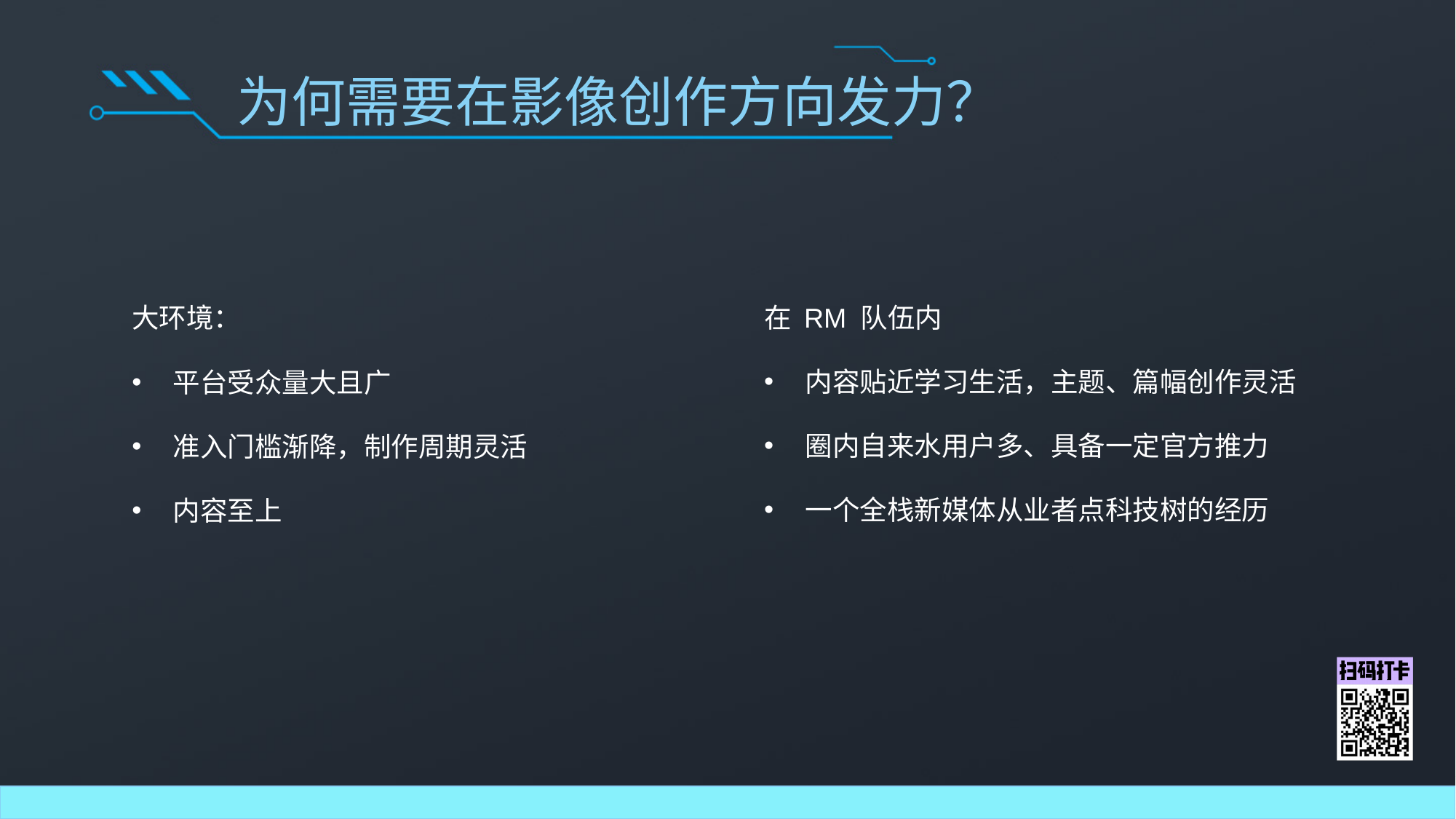

# 为何需要在影像创作方向发力？
在 RM 队伍内
内容贴近学习生活，主题、篇幅创作灵活
圈内自来水用户多、具备一定官方推力
一个全栈新媒体从业者点科技树的经历
大环境：
平台受众量大且广
准入门槛渐降，制作周期灵活
内容至上